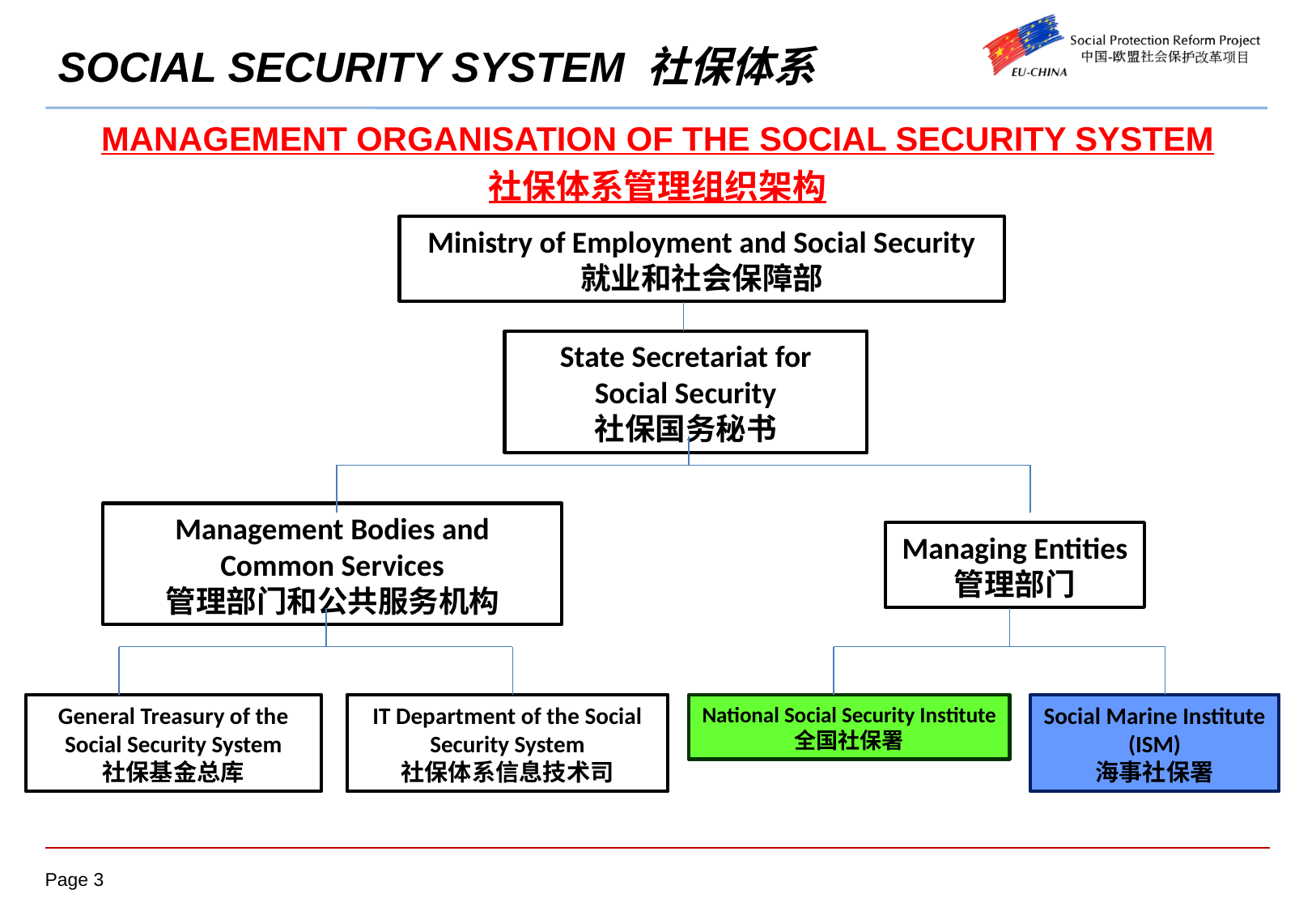

# SOCIAL SECURITY SYSTEM 社保体系
MANAGEMENT ORGANISATION OF THE SOCIAL SECURITY SYSTEM
社保体系管理组织架构
Ministry of Employment and Social Security
就业和社会保障部
State Secretariat for
Social Security
社保国务秘书
Management Bodies and Common Services
管理部门和公共服务机构
Managing Entities
管理部门
General Treasury of the Social Security System
社保基金总库
IT Department of the Social Security System
社保体系信息技术司
National Social Security Institute
全国社保署
Social Marine Institute
(ISM)
海事社保署